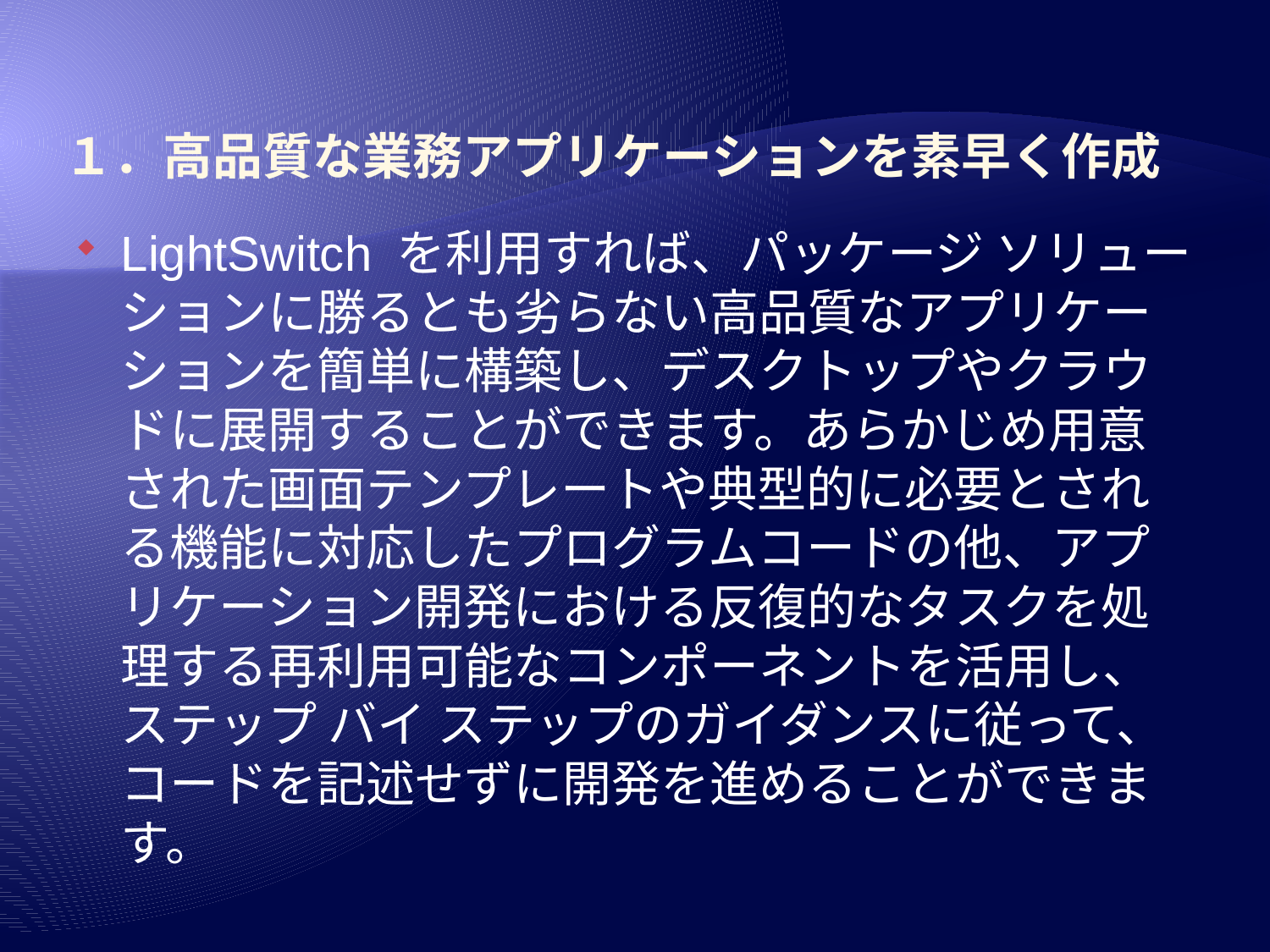

# １．高品質な業務アプリケーションを素早く作成
LightSwitch を利用すれば、パッケージ ソリューションに勝るとも劣らない高品質なアプリケーションを簡単に構築し、デスクトップやクラウドに展開することができます。あらかじめ用意された画面テンプレートや典型的に必要とされる機能に対応したプログラムコードの他、アプリケーション開発における反復的なタスクを処理する再利用可能なコンポーネントを活用し、ステップ バイ ステップのガイダンスに従って、コードを記述せずに開発を進めることができます。